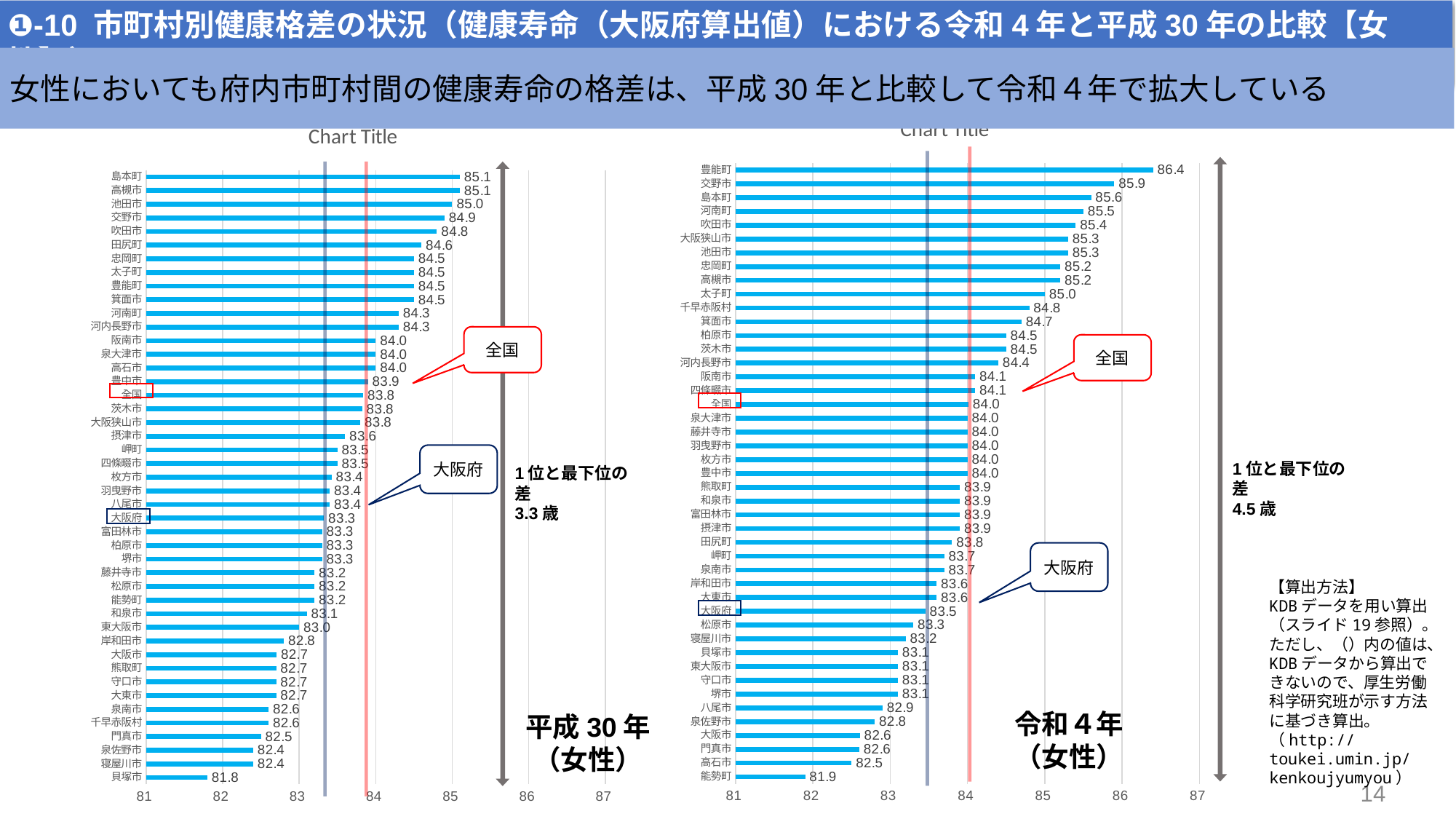

❶-10 市町村別健康格差の状況（健康寿命（大阪府算出値）における令和4年と平成30年の比較【女性】）
女性においても府内市町村間の健康寿命の格差は、平成30年と比較して令和４年で拡大している

### Chart:

| Category |  |
|---|---|
| 能勢町 | 81.9 |
| 高石市 | 82.5 |
| 門真市 | 82.6 |
| 大阪市 | 82.6082792153866 |
| 泉佐野市 | 82.8 |
| 八尾市 | 82.9 |
| 堺市 | 83.1 |
| 守口市 | 83.1 |
| 東大阪市 | 83.1 |
| 貝塚市 | 83.1 |
| 寝屋川市 | 83.2 |
| 松原市 | 83.3 |
| 大阪府 | 83.45610452890284 |
| 大東市 | 83.6 |
| 岸和田市 | 83.6 |
| 泉南市 | 83.7 |
| 岬町 | 83.7 |
| 田尻町 | 83.8 |
| 摂津市 | 83.9 |
| 富田林市 | 83.9 |
| 和泉市 | 83.9 |
| 熊取町 | 83.9 |
| 豊中市 | 84.0 |
| 枚方市 | 84.0 |
| 羽曳野市 | 84.0 |
| 藤井寺市 | 84.0 |
| 泉大津市 | 84.0 |
| 全国 | 84.01389311223507 |
| 四條畷市 | 84.1 |
| 阪南市 | 84.1 |
| 河内長野市 | 84.4 |
| 茨木市 | 84.5 |
| 柏原市 | 84.5 |
| 箕面市 | 84.7 |
| 千早赤阪村 | 84.8 |
| 太子町 | 85.0 |
| 高槻市 | 85.2 |
| 忠岡町 | 85.2 |
| 池田市 | 85.3 |
| 大阪狭山市 | 85.3 |
| 吹田市 | 85.4 |
| 河南町 | 85.5 |
| 島本町 | 85.6 |
| 交野市 | 85.9 |
| 豊能町 | 86.4 |

### Chart:

| Category |  |
|---|---|
| 貝塚市 | 81.8 |
| 寝屋川市 | 82.4 |
| 泉佐野市 | 82.4 |
| 門真市 | 82.5 |
| 千早赤阪村 | 82.6 |
| 泉南市 | 82.6 |
| 大東市 | 82.7 |
| 守口市 | 82.7 |
| 熊取町 | 82.7 |
| 大阪市 | 82.7057182458035 |
| 岸和田市 | 82.8 |
| 東大阪市 | 83.0 |
| 和泉市 | 83.1 |
| 能勢町 | 83.2 |
| 松原市 | 83.2 |
| 藤井寺市 | 83.2 |
| 堺市 | 83.3 |
| 柏原市 | 83.3 |
| 富田林市 | 83.3 |
| 大阪府 | 83.3251191707424 |
| 八尾市 | 83.4 |
| 羽曳野市 | 83.4 |
| 枚方市 | 83.422935398143 |
| 四條畷市 | 83.5 |
| 岬町 | 83.5 |
| 摂津市 | 83.6 |
| 大阪狭山市 | 83.8 |
| 茨木市 | 83.824812699063 |
| 全国 | 83.8379843806505 |
| 豊中市 | 83.9 |
| 高石市 | 84.0 |
| 泉大津市 | 84.0 |
| 阪南市 | 84.0 |
| 河内長野市 | 84.3 |
| 河南町 | 84.3 |
| 箕面市 | 84.5 |
| 豊能町 | 84.5 |
| 太子町 | 84.5 |
| 忠岡町 | 84.5 |
| 田尻町 | 84.6 |
| 吹田市 | 84.8 |
| 交野市 | 84.9 |
| 池田市 | 85.0 |
| 高槻市 | 85.1 |
| 島本町 | 85.1 |

全国
全国

大阪府
1位と最下位の差
4.5歳
1位と最下位の差
3.3歳

【算出方法】
KDBデータを用い算出（スライド19参照）。
ただし、（）内の値は、KDBデータから算出できないので、厚生労働科学研究班が示す方法に基づき算出。（http://toukei.umin.jp/kenkoujyumyou）

令和４年
（女性）
平成30年（女性）
14